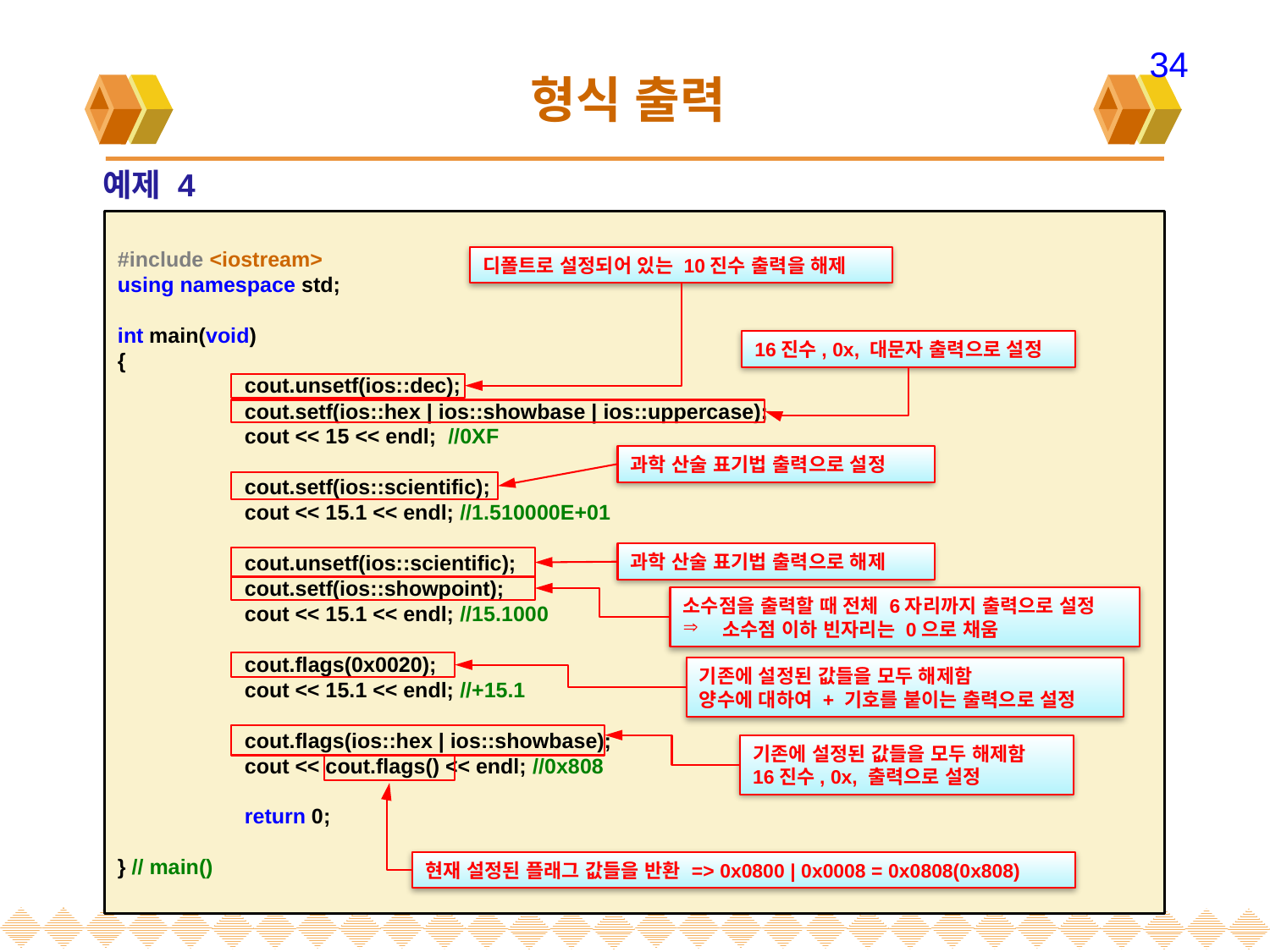

34
# 형식 출력
예제 4
#include <iostream>
using namespace std;

int main(void)
{
	cout.unsetf(ios::dec);
	cout.setf(ios::hex | ios::showbase | ios::uppercase);
	cout << 15 << endl;  //0XF

	cout.setf(ios::scientific);
	cout << 15.1 << endl; //1.510000E+01

	cout.unsetf(ios::scientific);
	cout.setf(ios::showpoint);
	cout << 15.1 << endl; //15.1000

	cout.flags(0x0020);
	cout << 15.1 << endl; //+15.1

	cout.flags(ios::hex | ios::showbase);
	cout << cout.flags() << endl; //0x808

	return 0;

} // main()
디폴트로 설정되어 있는 10진수 출력을 해제
16진수, 0x, 대문자 출력으로 설정

과학 산술 표기법 출력으로 설정

과학 산술 표기법 출력으로 해제

소수점을 출력할 때 전체 6자리까지 출력으로 설정
소수점 이하 빈자리는 0으로 채움

기존에 설정된 값들을 모두 해제함
양수에 대하여 + 기호를 붙이는 출력으로 설정

기존에 설정된 값들을 모두 해제함
16진수, 0x, 출력으로 설정

현재 설정된 플래그 값들을 반환 => 0x0800 | 0x0008 = 0x0808(0x808)